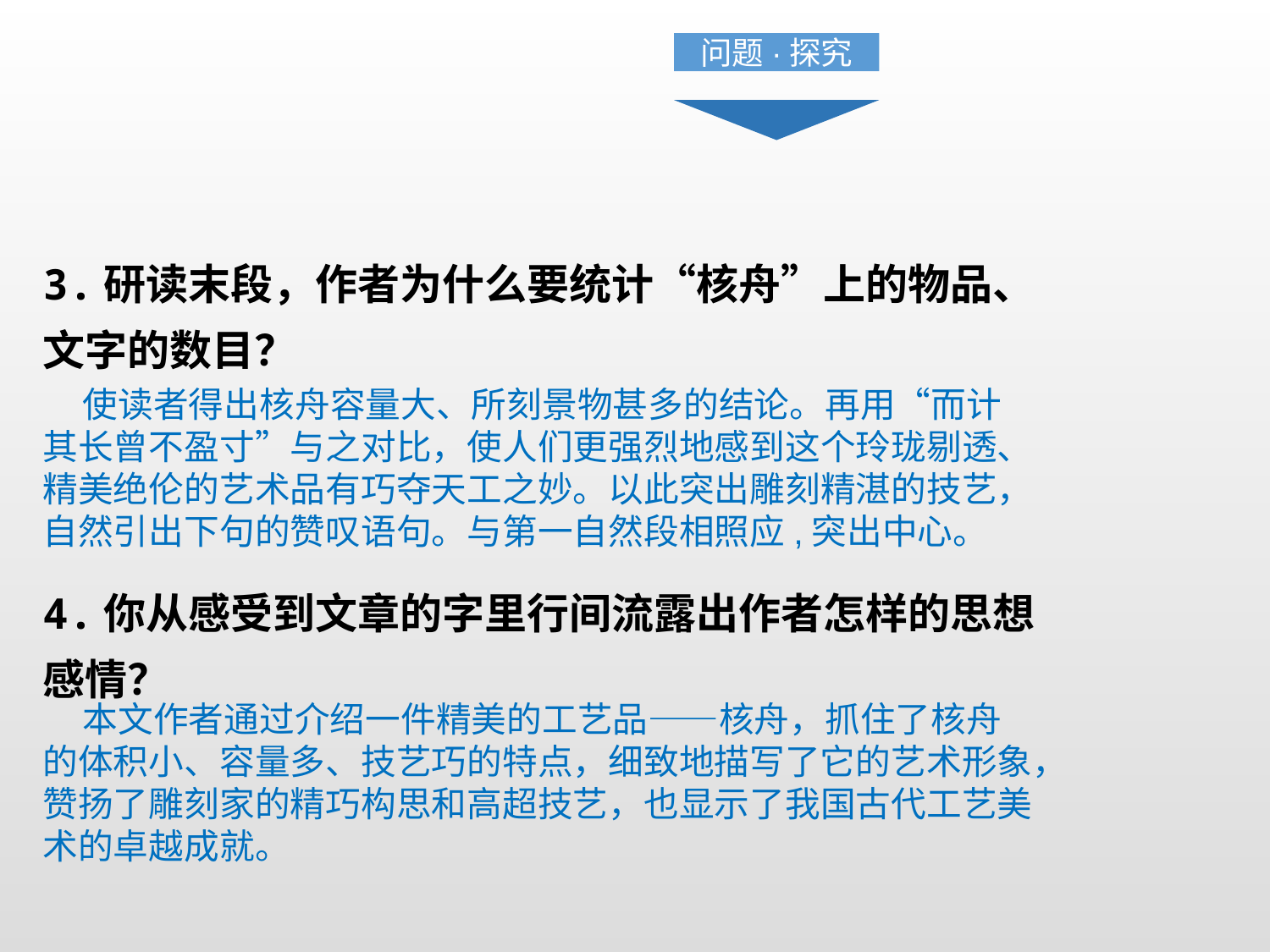

问题·探究

3.研读末段，作者为什么要统计“核舟”上的物品、文字的数目？

4.你从感受到文章的字里行间流露出作者怎样的思想感情？

    使读者得出核舟容量大、所刻景物甚多的结论。再用“而计其长曾不盈寸”与之对比，使人们更强烈地感到这个玲珑剔透、精美绝伦的艺术品有巧夺天工之妙。以此突出雕刻精湛的技艺，自然引出下句的赞叹语句。与第一自然段相照应,突出中心。
    本文作者通过介绍一件精美的工艺品——核舟，抓住了核舟的体积小、容量多、技艺巧的特点，细致地描写了它的艺术形象，赞扬了雕刻家的精巧构思和高超技艺，也显示了我国古代工艺美术的卓越成就。